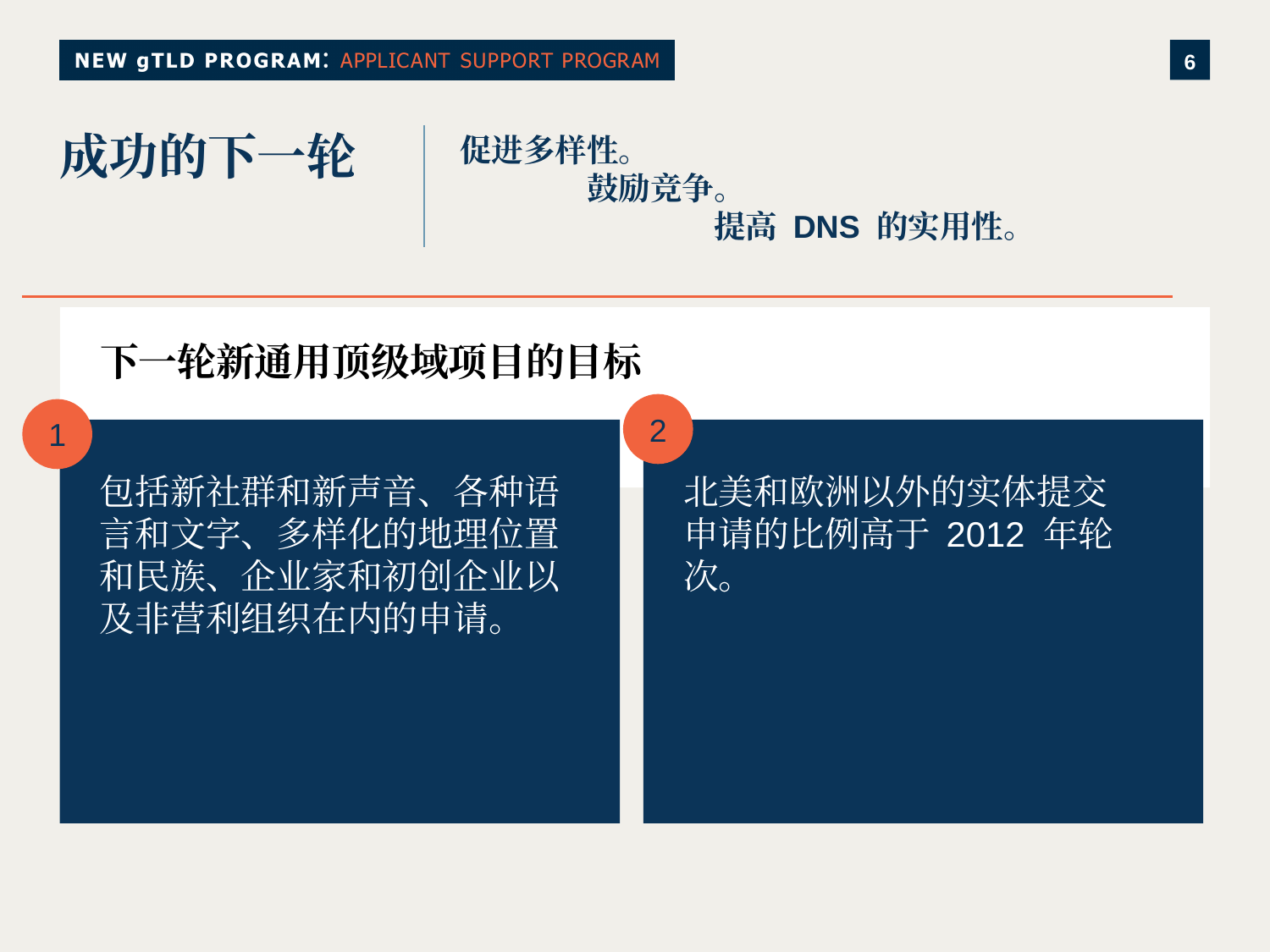

# 成功的下一轮
促进多样性。
	鼓励竞争。
		提高 DNS 的实用性。
下一轮新通用顶级域项目的目标
2
1
包括新社群和新声音、各种语言和文字、多样化的地理位置和民族、企业家和初创企业以及非营利组织在内的申请。
北美和欧洲以外的实体提交申请的比例高于 2012 年轮次。